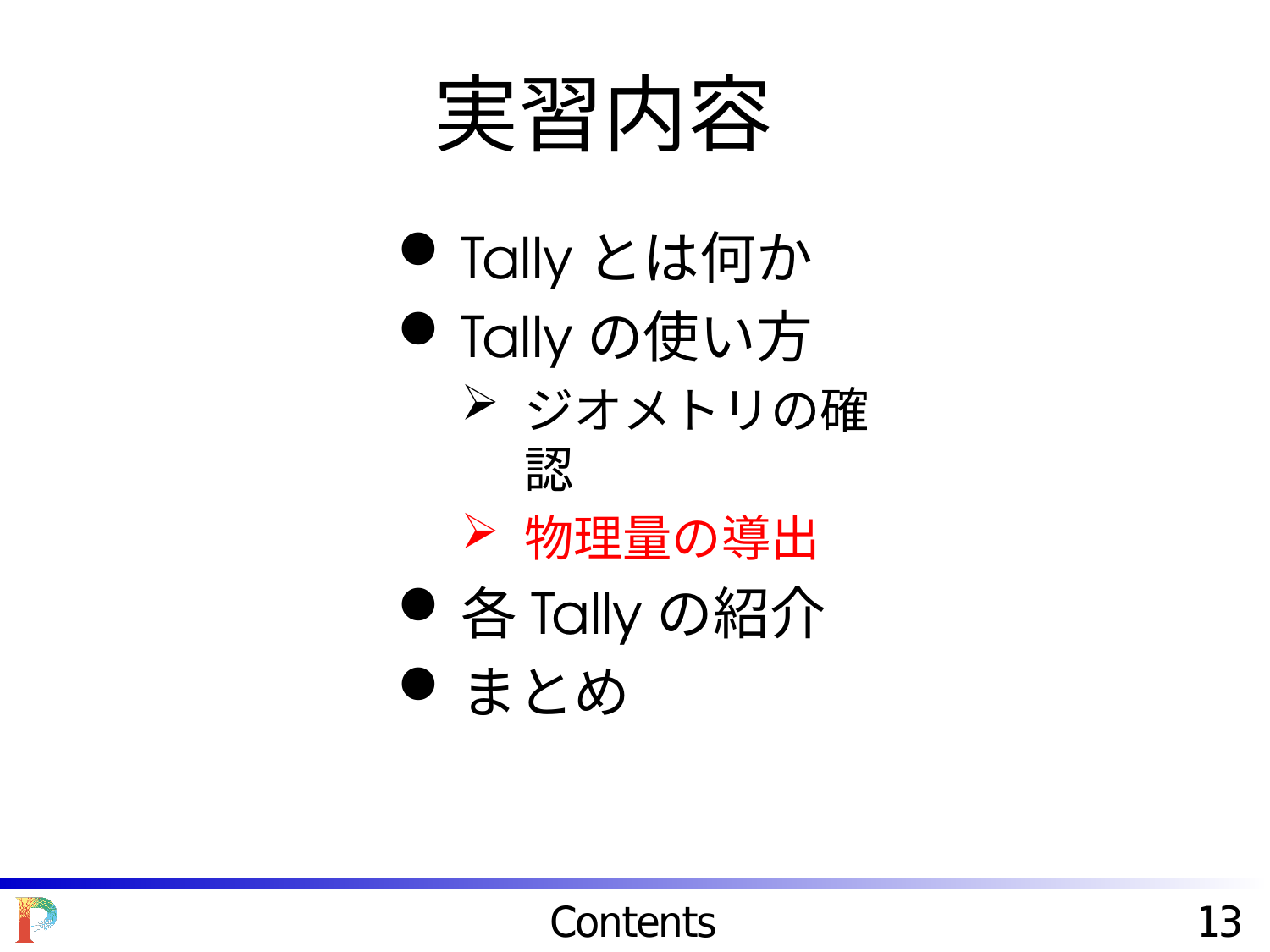

実習内容
Tallyとは何か
Tallyの使い方
ジオメトリの確認
物理量の導出
各Tallyの紹介
まとめ
Contents